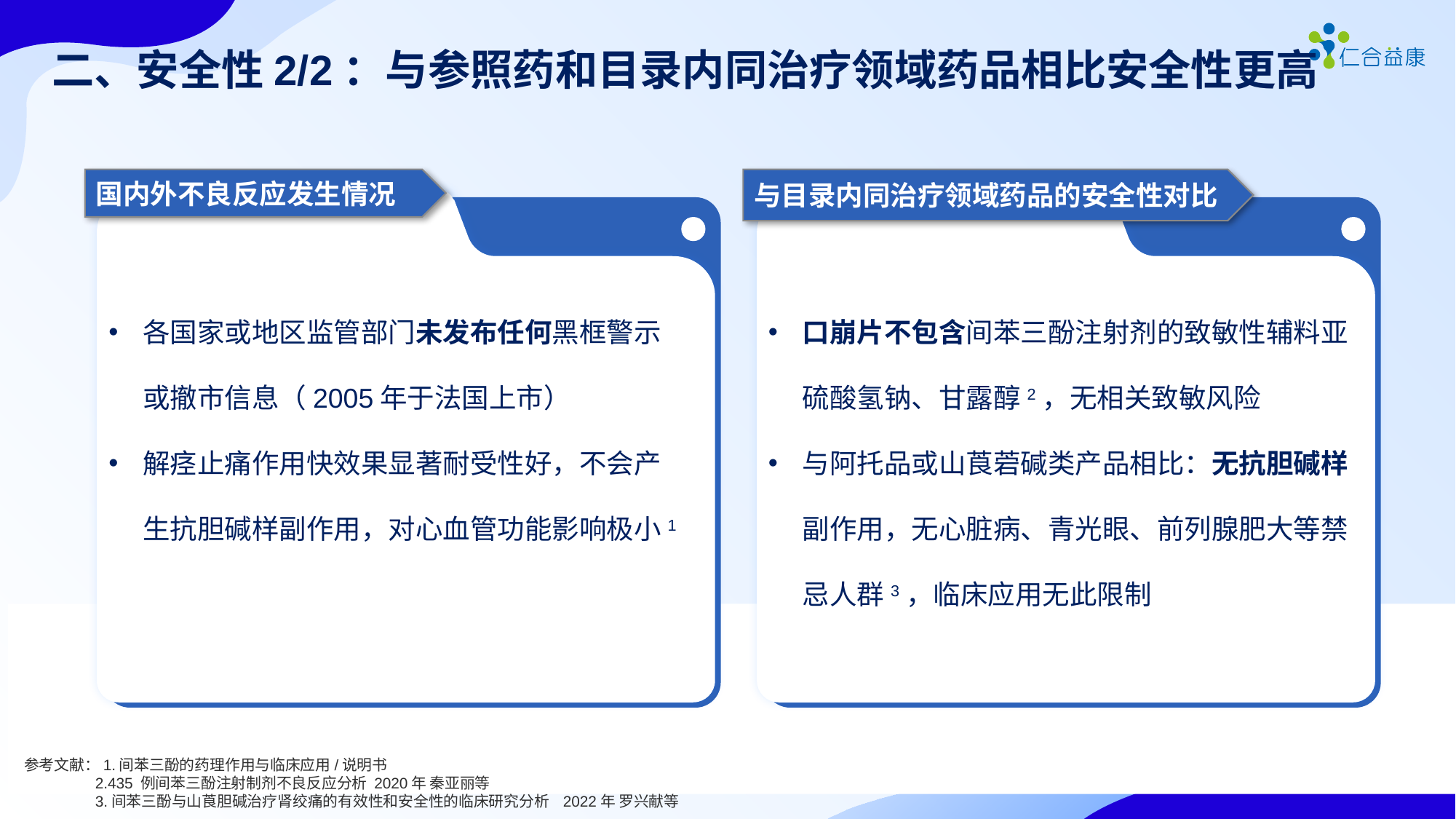

二、安全性2/2：与参照药和目录内同治疗领域药品相比安全性更高
国内外不良反应发生情况
与目录内同治疗领域药品的安全性对比

各国家或地区监管部门未发布任何黑框警示或撤市信息（2005年于法国上市）
解痉止痛作用快效果显著耐受性好，不会产生抗胆碱样副作用，对心血管功能影响极小1
口崩片不包含间苯三酚注射剂的致敏性辅料亚硫酸氢钠、甘露醇2，无相关致敏风险
与阿托品或山莨菪碱类产品相比：无抗胆碱样副作用，无心脏病、青光眼、前列腺肥大等禁忌人群3，临床应用无此限制
参考文献：1.间苯三酚的药理作用与临床应用/说明书
                 2.435 例间苯三酚注射制剂不良反应分析 2020年 秦亚丽等
                 3.间苯三酚与山莨胆碱治疗肾绞痛的有效性和安全性的临床研究分析   2022年 罗兴献等